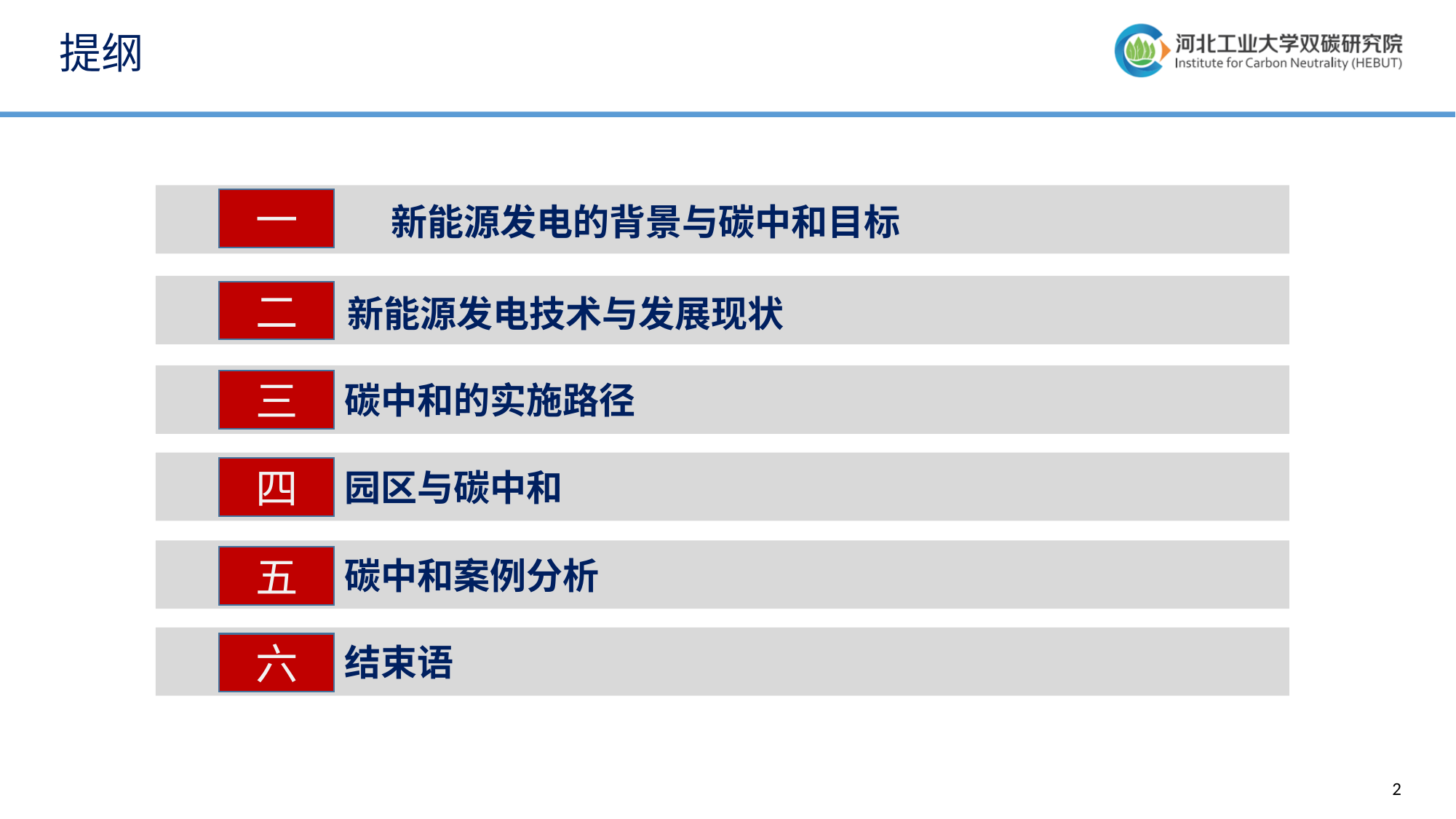

提纲

一
新能源发电的背景与碳中和目标
                  新能源发电技术与发展现状
二
                     碳中和的实施路径
碳中和实施路径
三
                     园区与碳中和
四
                     碳中和案例分析
五
                     结束语
六
2